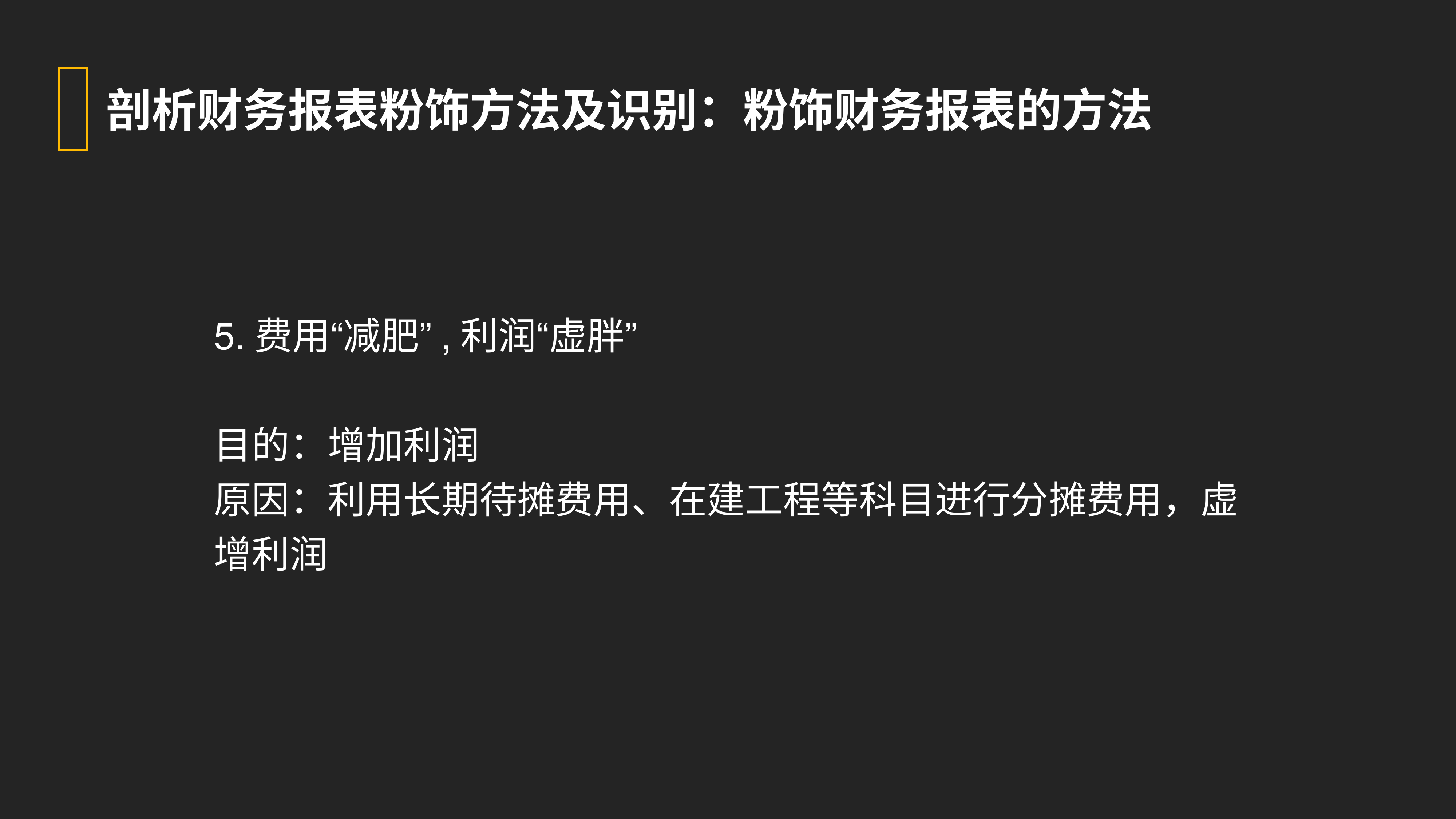

剖析财务报表粉饰方法及识别：粉饰财务报表的方法
5.费用“减肥”,利润“虚胖”

目的：增加利润
原因：利用长期待摊费用、在建工程等科目进行分摊费用，虚增利润